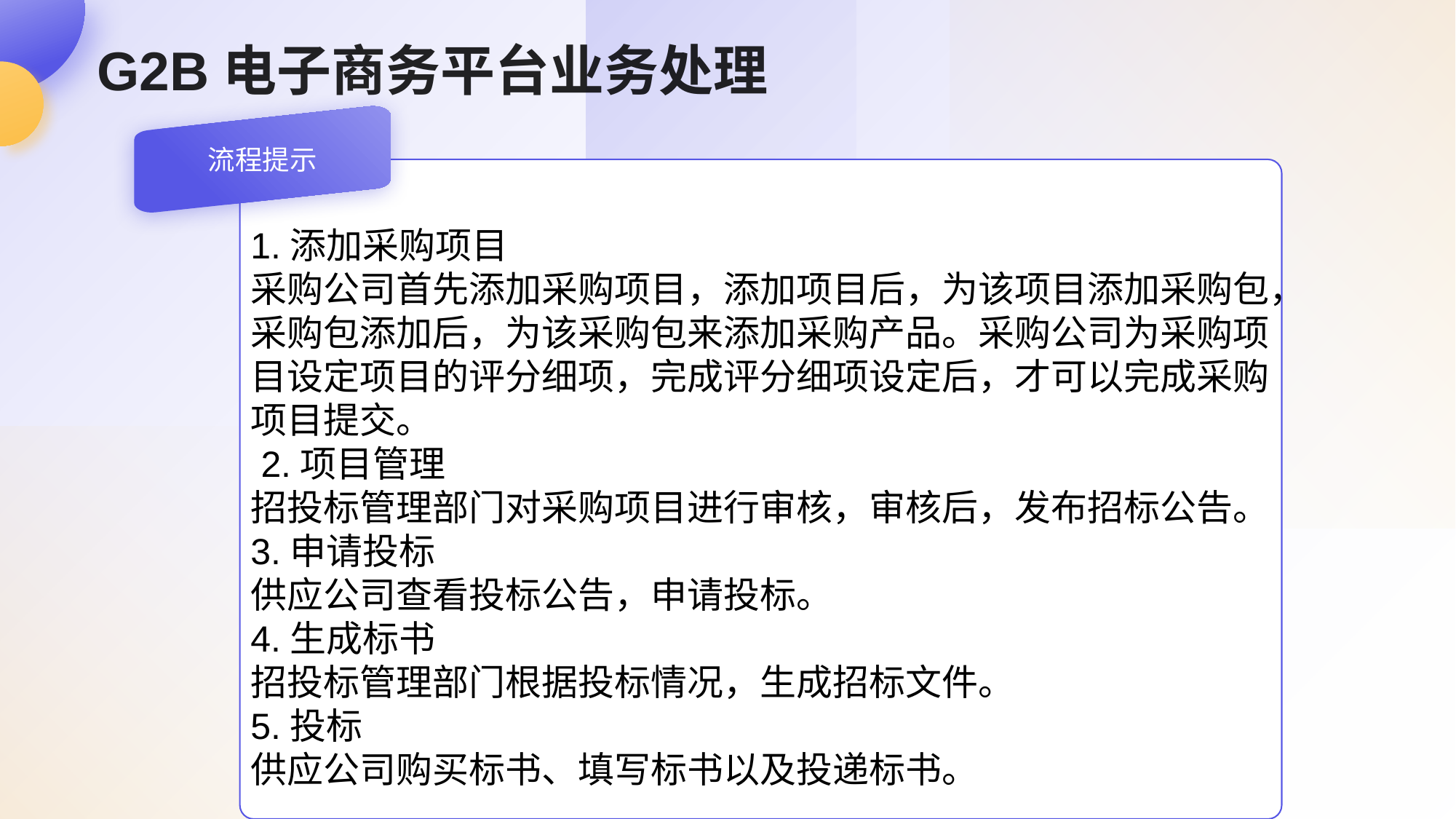

# G2B电子商务平台业务处理
流程提示

1.添加采购项目
采购公司首先添加采购项目，添加项目后，为该项目添加采购包，采购包添加后，为该采购包来添加采购产品。采购公司为采购项目设定项目的评分细项，完成评分细项设定后，才可以完成采购项目提交。
 2.项目管理
招投标管理部门对采购项目进行审核，审核后，发布招标公告。
3.申请投标
供应公司查看投标公告，申请投标。
4.生成标书
招投标管理部门根据投标情况，生成招标文件。
5.投标
供应公司购买标书、填写标书以及投递标书。

6